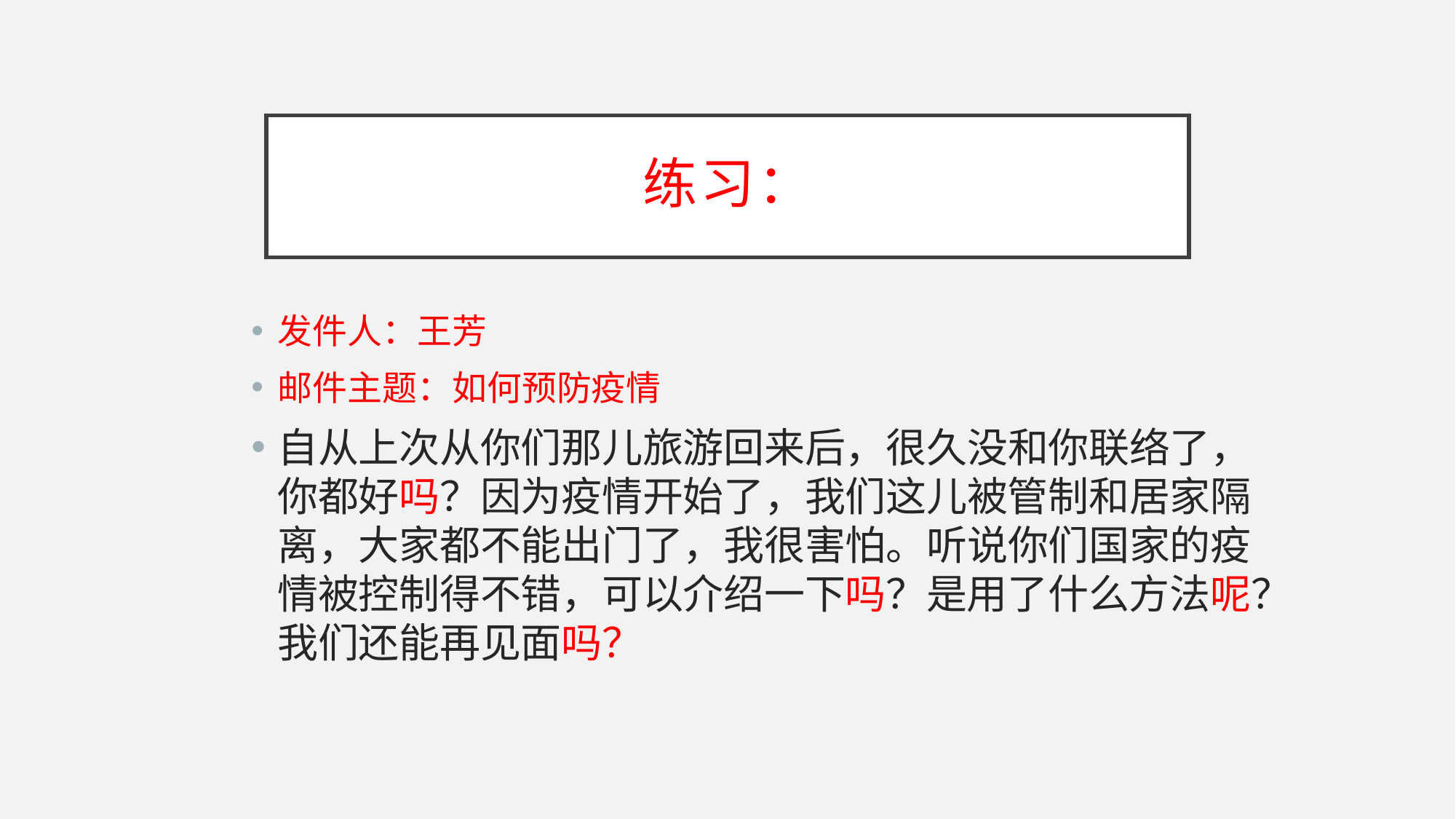

# 练习：
发件人：王芳
邮件主题：如何预防疫情
自从上次从你们那儿旅游回来后，很久没和你联络了，你都好吗？因为疫情开始了，我们这儿被管制和居家隔离，大家都不能出门了，我很害怕。听说你们国家的疫情被控制得不错，可以介绍一下吗？是用了什么方法呢？我们还能再见面吗？